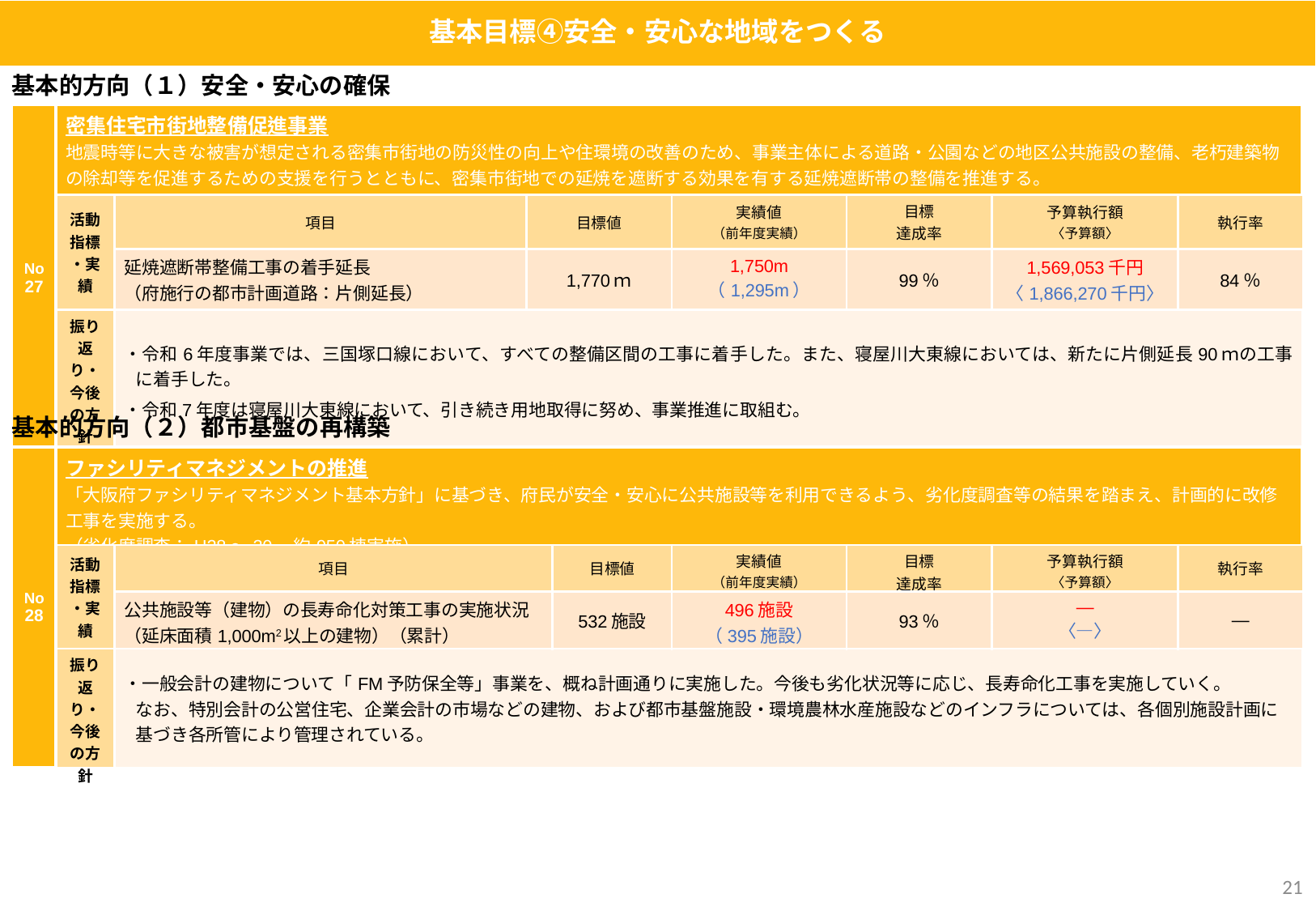

基本目標④安全・安心な地域をつくる
基本的方向（１）安全・安心の確保
| No 27 | 密集住宅市街地整備促進事業 地震時等に大きな被害が想定される密集市街地の防災性の向上や住環境の改善のため、事業主体による道路・公園などの地区公共施設の整備、老朽建築物の除却等を促進するための支援を行うとともに、密集市街地での延焼を遮断する効果を有する延焼遮断帯の整備を推進する。 |  |  |  |  |  |  |
| --- | --- | --- | --- | --- | --- | --- | --- |
|  | 活動指標 ・実績 | 項目 | 目標値 | 実績値 （前年度実績） | 目標 達成率 | 予算執行額 〈予算額〉 | 執行率 |
|  |  | 延焼遮断帯整備工事の着手延長 （府施行の都市計画道路：片側延長） | 1,770ｍ | 1,750m （1,295m） | 99％ | 1,569,053千円 〈1,866,270千円〉 | 84％ |
|  | 振り返り・ 今後の方針 | ・令和6年度事業では、三国塚口線において、すべての整備区間の工事に着手した。また、寝屋川大東線においては、新たに片側延長90ｍの工事に着手した。 ・令和7年度は寝屋川大東線において、引き続き用地取得に努め、事業推進に取組む。 |  |  |  |  |  |
基本的方向（２）都市基盤の再構築
| No 28 | ファシリティマネジメントの推進 「大阪府ファシリティマネジメント基本方針」に基づき、府民が安全・安心に公共施設等を利用できるよう、劣化度調査等の結果を踏まえ、計画的に改修工事を実施する。 （劣化度調査：H28～30　約950棟実施） |  |  |  |  |  |  |
| --- | --- | --- | --- | --- | --- | --- | --- |
|  | 活動指標 ・実績 | 項目 | 目標値 | 実績値 （前年度実績） | 目標 達成率 | 予算執行額 〈予算額〉 | 執行率 |
|  |  | 公共施設等（建物）の長寿命化対策工事の実施状況（延床面積1,000m2以上の建物）（累計） | 532施設 | 496施設 （395施設） | 93％ | ― 〈―〉 | ― |
|  | 振り返り・ 今後の方針 | ・一般会計の建物について「FM予防保全等」事業を、概ね計画通りに実施した。今後も劣化状況等に応じ、長寿命化工事を実施していく。 なお、特別会計の公営住宅、企業会計の市場などの建物、および都市基盤施設・環境農林水産施設などのインフラについては、各個別施設計画に基づき各所管により管理されている。 |  |  |  |  |  |
21